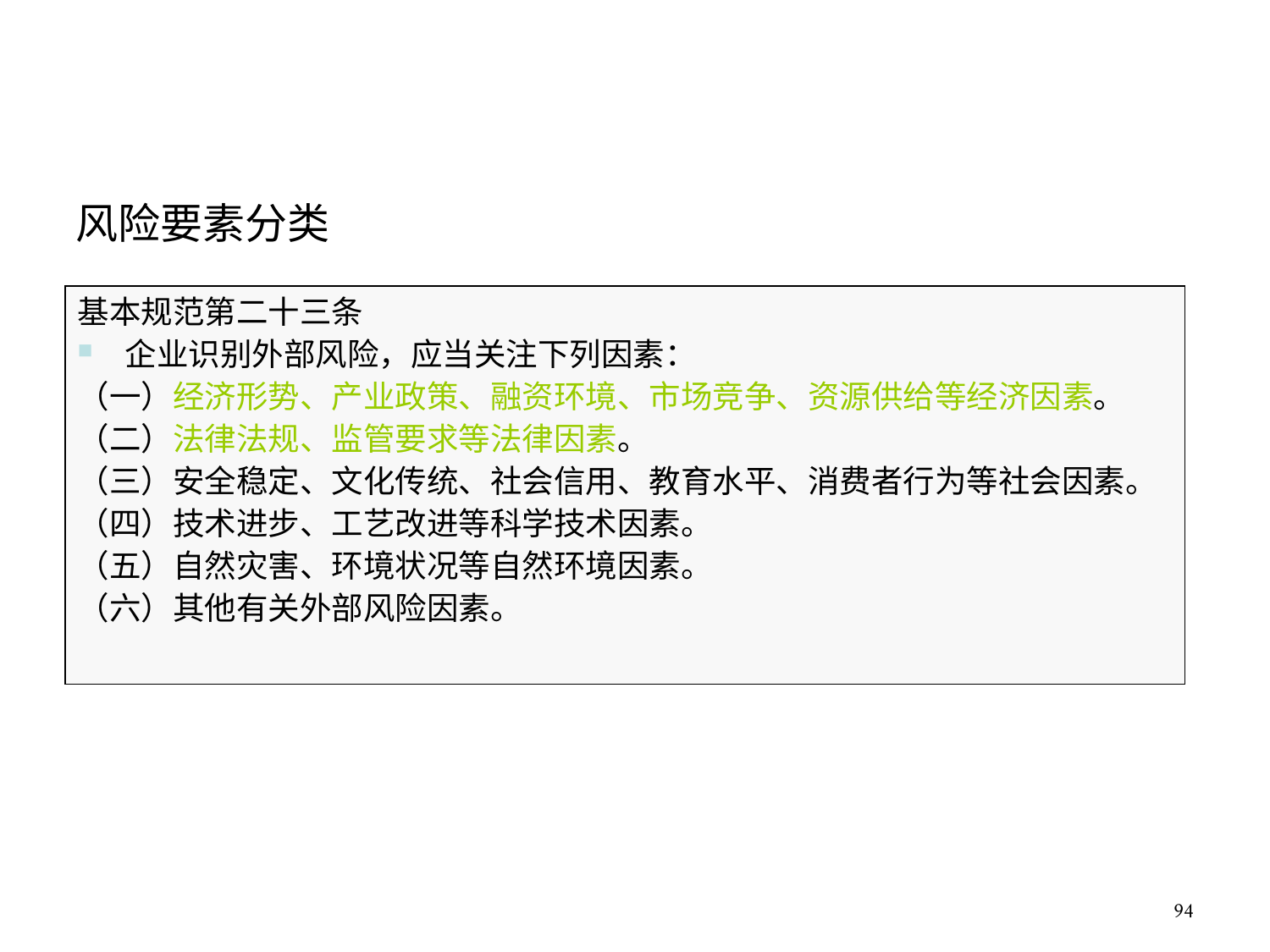

风险要素分类
基本规范第二十三条
企业识别外部风险，应当关注下列因素：
（一）经济形势、产业政策、融资环境、市场竞争、资源供给等经济因素。
（二）法律法规、监管要求等法律因素。
（三）安全稳定、文化传统、社会信用、教育水平、消费者行为等社会因素。
（四）技术进步、工艺改进等科学技术因素。
（五）自然灾害、环境状况等自然环境因素。
（六）其他有关外部风险因素。
94